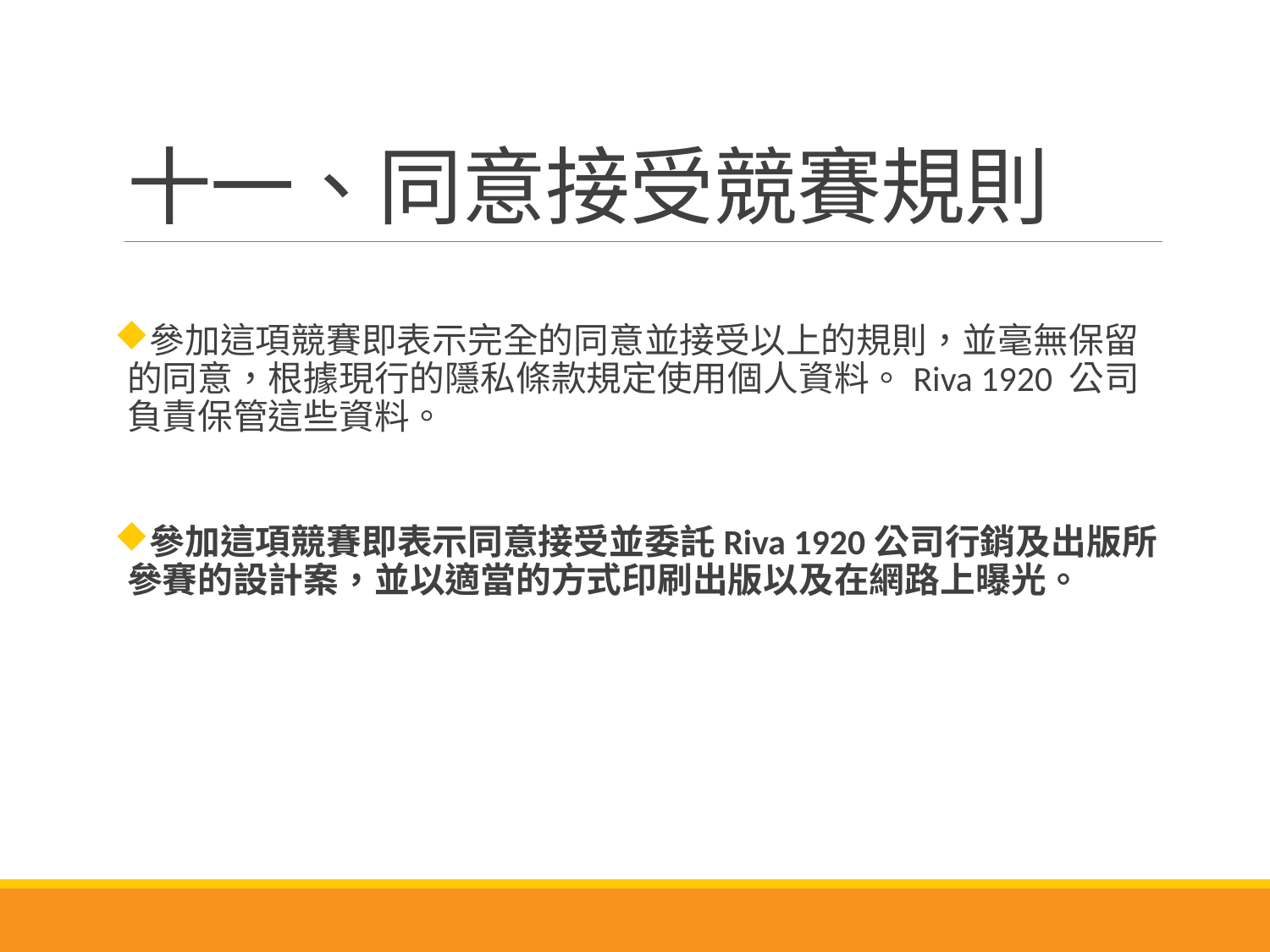

# 十一、同意接受競賽規則
參加這項競賽即表示完全的同意並接受以上的規則，並毫無保留的同意，根據現行的隱私條款規定使用個人資料。Riva 1920 公司負責保管這些資料。

參加這項競賽即表示同意接受並委託Riva 1920公司行銷及出版所參賽的設計案，並以適當的方式印刷出版以及在網路上曝光。